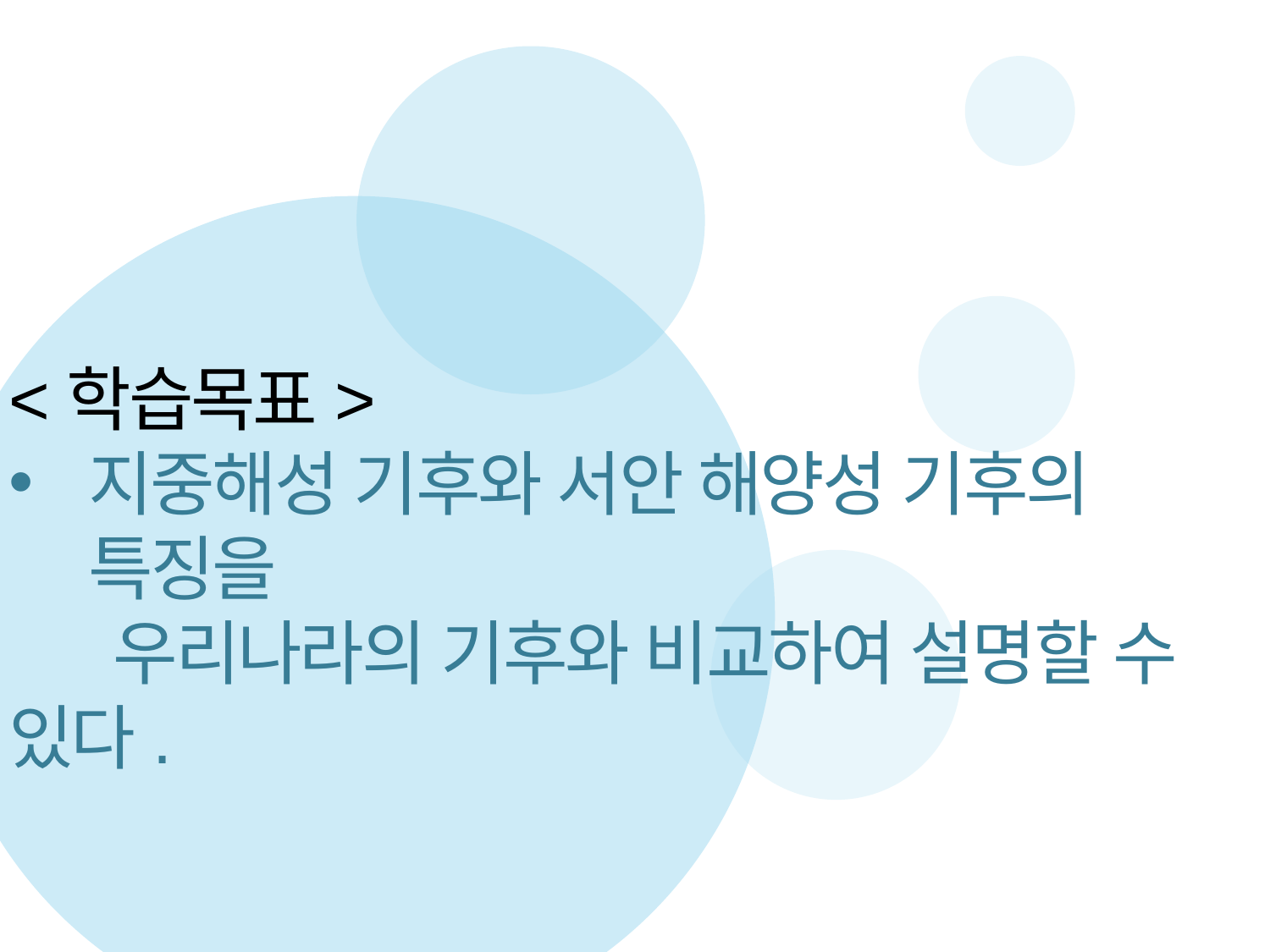

<학습목표>
지중해성 기후와 서안 해양성 기후의 특징을
     우리나라의 기후와 비교하여 설명할 수 있다.